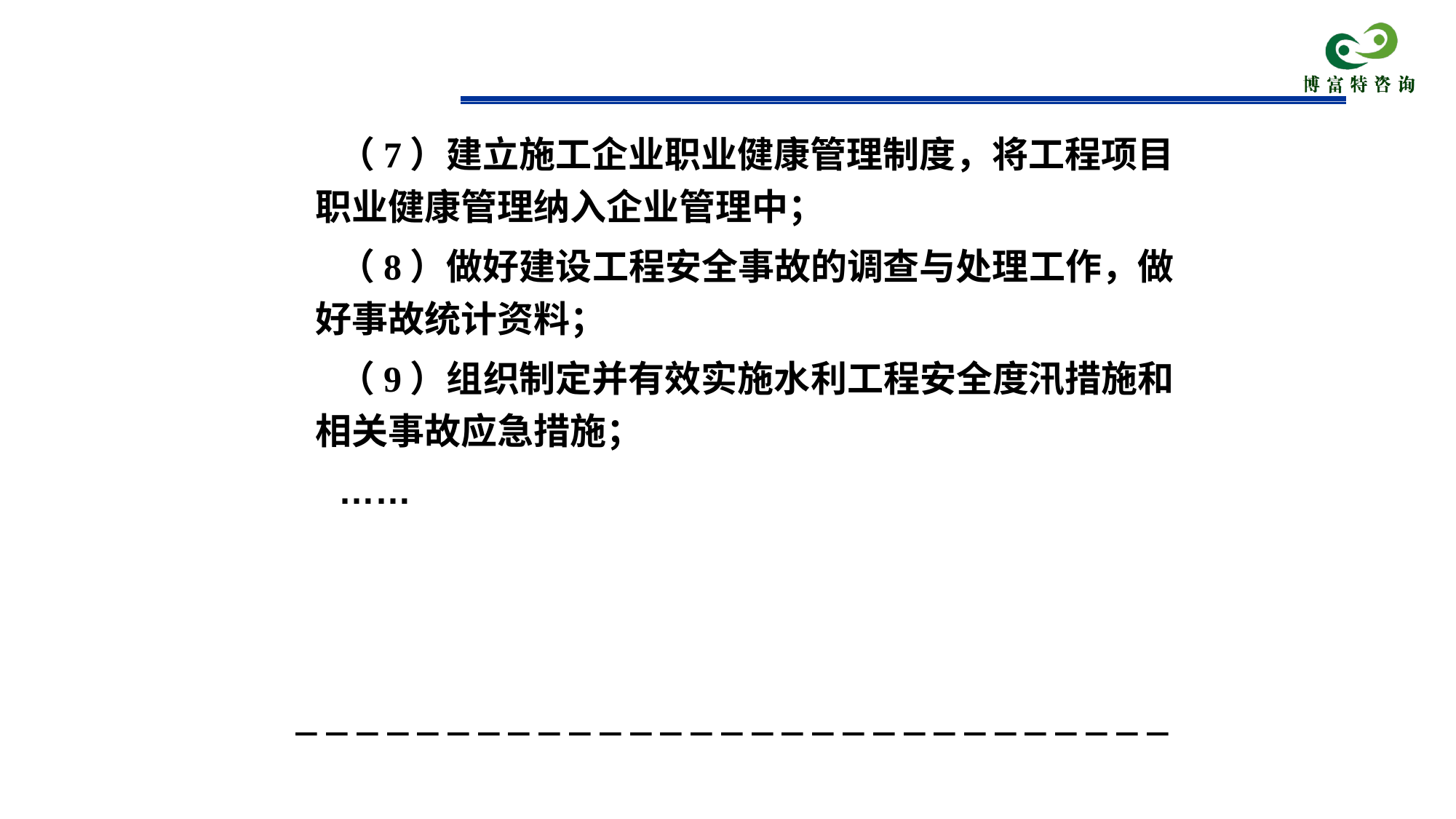

# （7）建立施工企业职业健康管理制度，将工程项目职业健康管理纳入企业管理中；
（8）做好建设工程安全事故的调查与处理工作，做好事故统计资料；
（9）组织制定并有效实施水利工程安全度汛措施和相关事故应急措施；
……
－－－－－－－－－－－－－－－－－－－－－－－－－－－－－